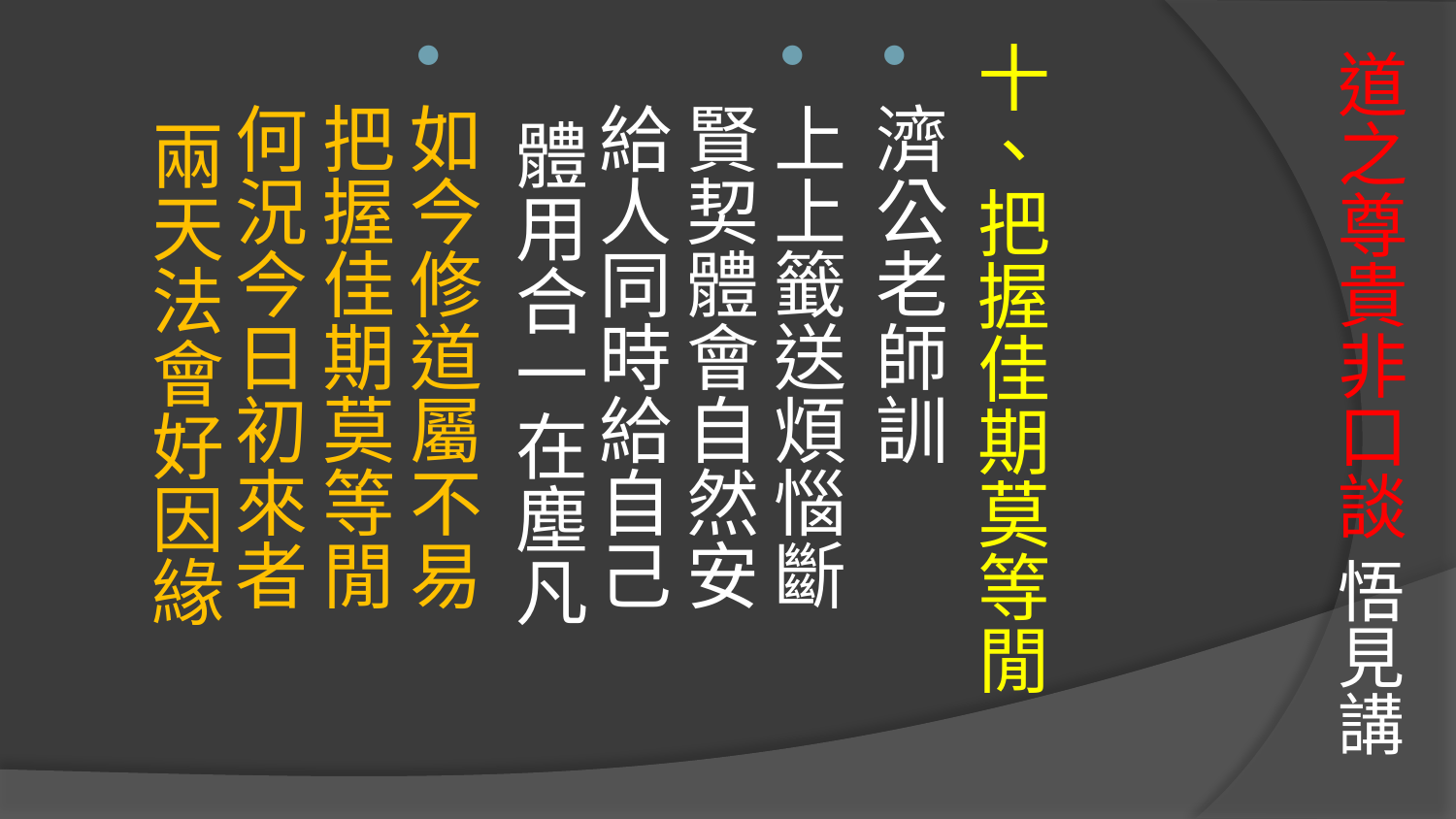

# 道之尊貴非口談 悟見講
十、把握佳期莫等閒
濟公老師訓
上上籤送煩惱斷　       賢契體會自然安
給人同時給自己　        體用合一在塵凡
如今修道屬不易　     把握佳期莫等閒
何況今日初來者　        兩天法會好因緣